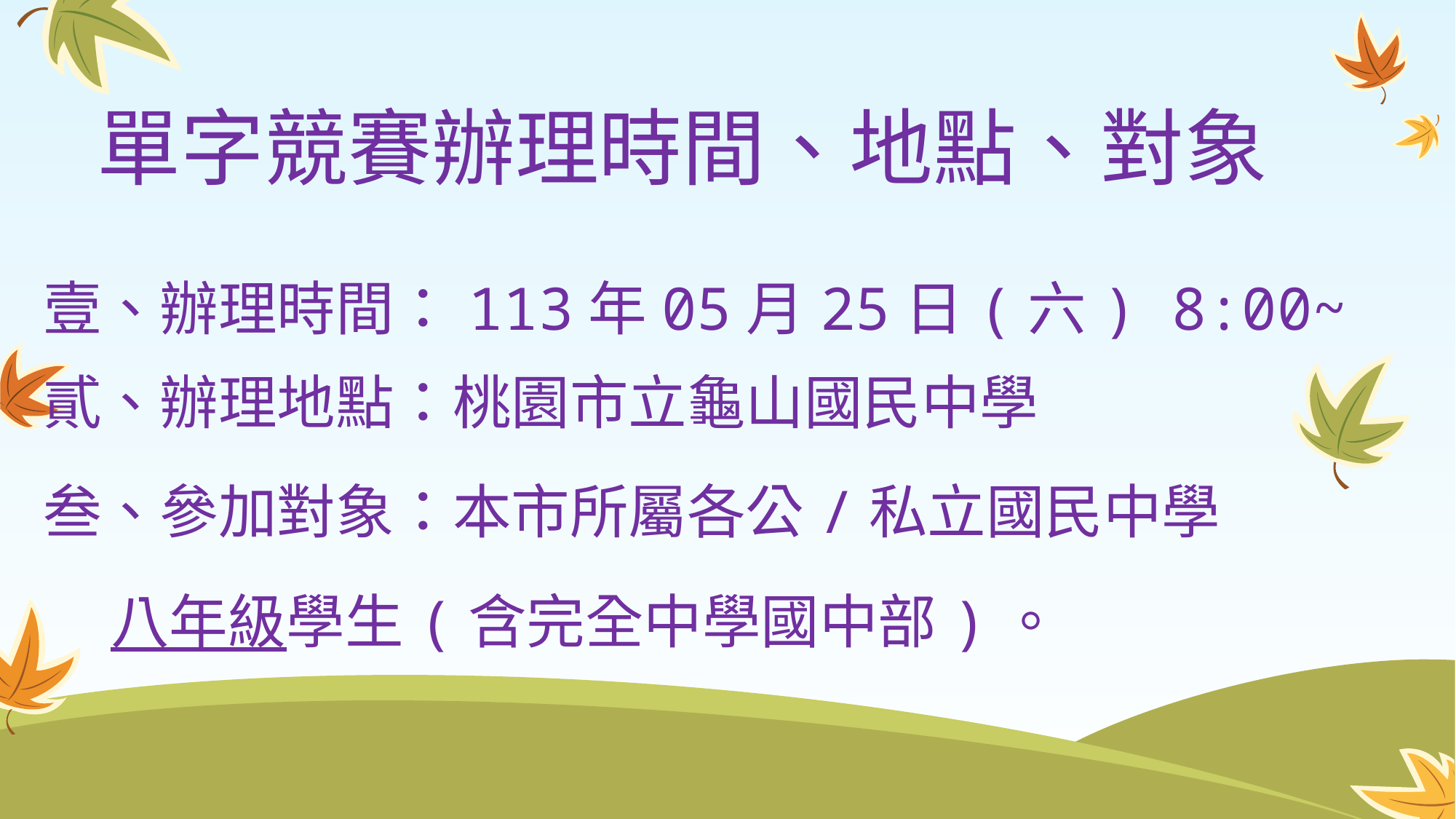

# 單字競賽辦理時間、地點、對象
壹、辦理時間：113年05月25日(六) 8:00~
貳、辦理地點：桃園市立龜山國民中學
叁、參加對象：本市所屬各公/私立國民中學
    八年級學生(含完全中學國中部)。